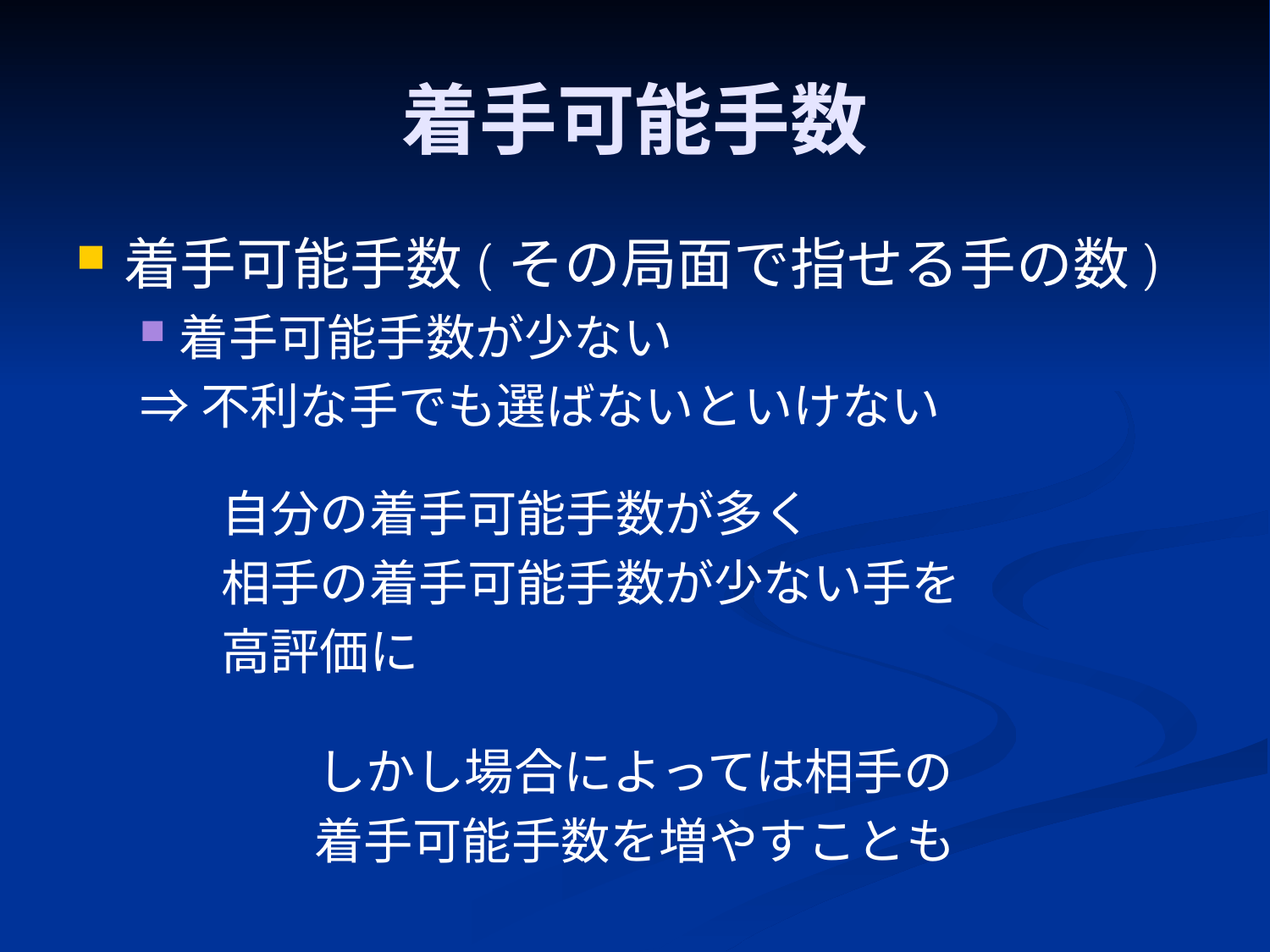

# 着手可能手数
着手可能手数(その局面で指せる手の数)
着手可能手数が少ない
⇒不利な手でも選ばないといけない
自分の着手可能手数が多く
相手の着手可能手数が少ない手を
高評価に
しかし場合によっては相手の
着手可能手数を増やすことも